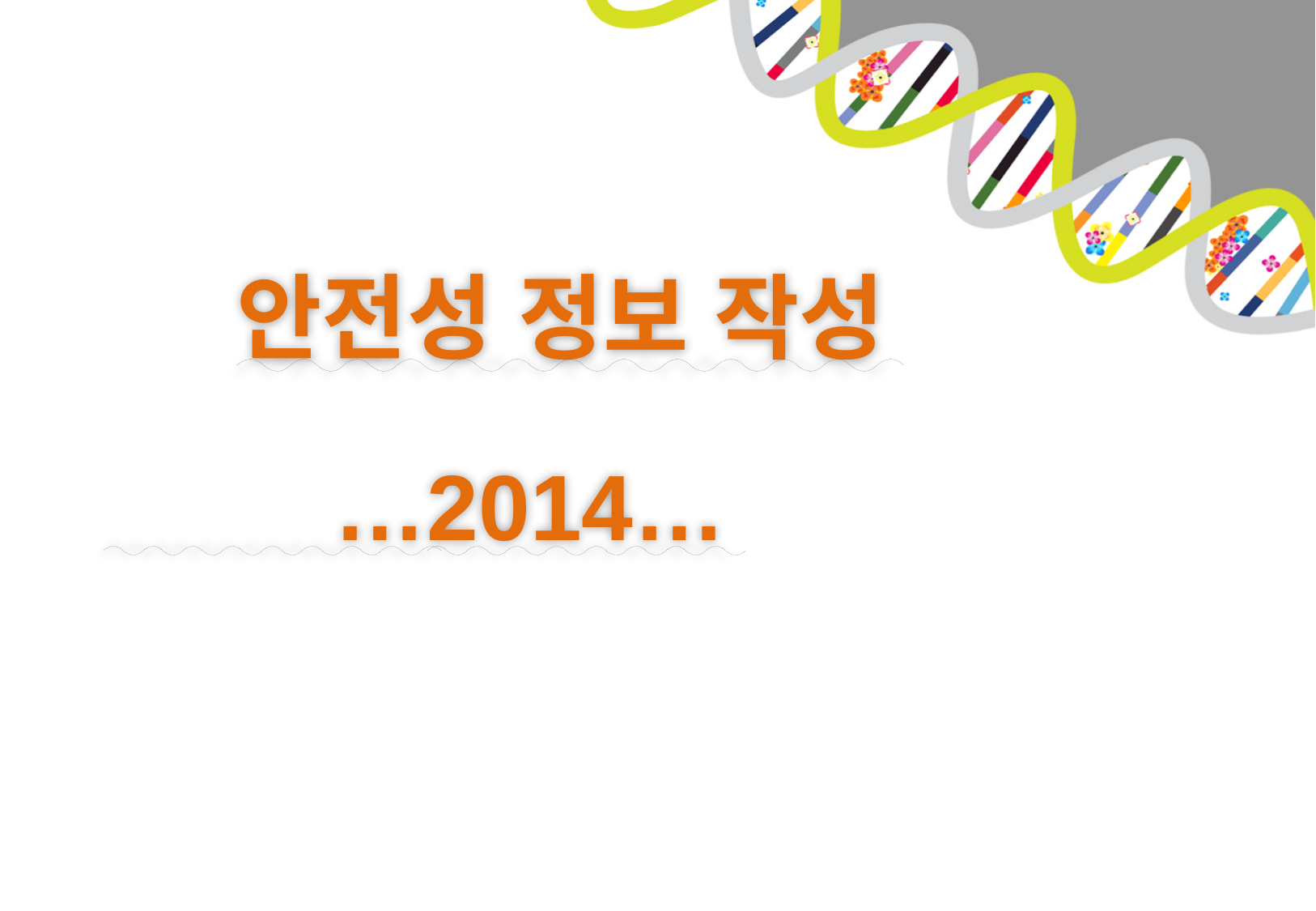

안전성 정보 작성
         …2014…
홈페이지 주소 / 기업명 삽입